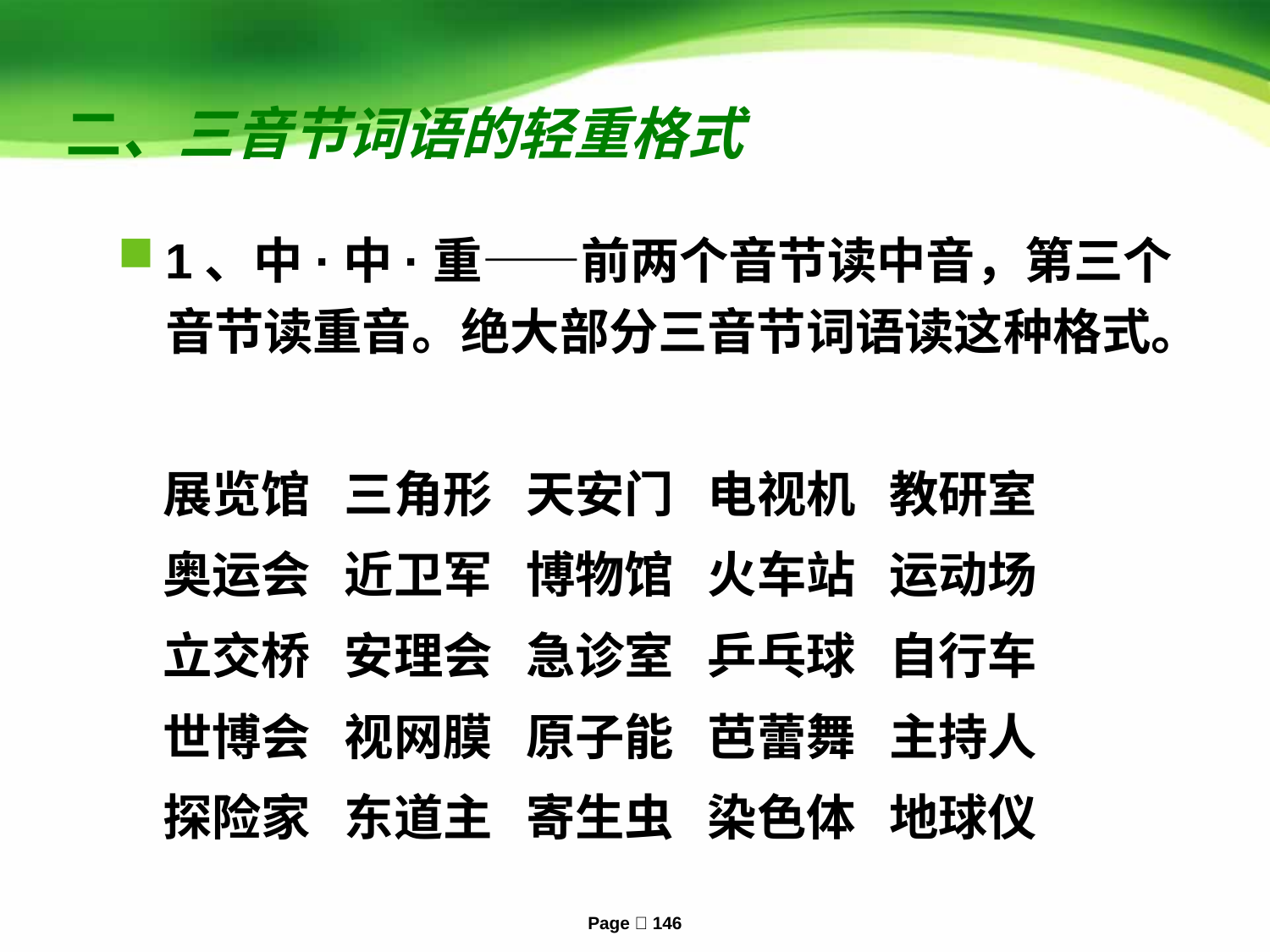

# 二、三音节词语的轻重格式
1、中·中·重——前两个音节读中音，第三个音节读重音。绝大部分三音节词语读这种格式。

   展览馆   三角形   天安门   电视机   教研室
   奥运会   近卫军   博物馆   火车站   运动场
   立交桥   安理会   急诊室   乒乓球   自行车
   世博会   视网膜   原子能   芭蕾舞   主持人
   探险家   东道主   寄生虫   染色体   地球仪